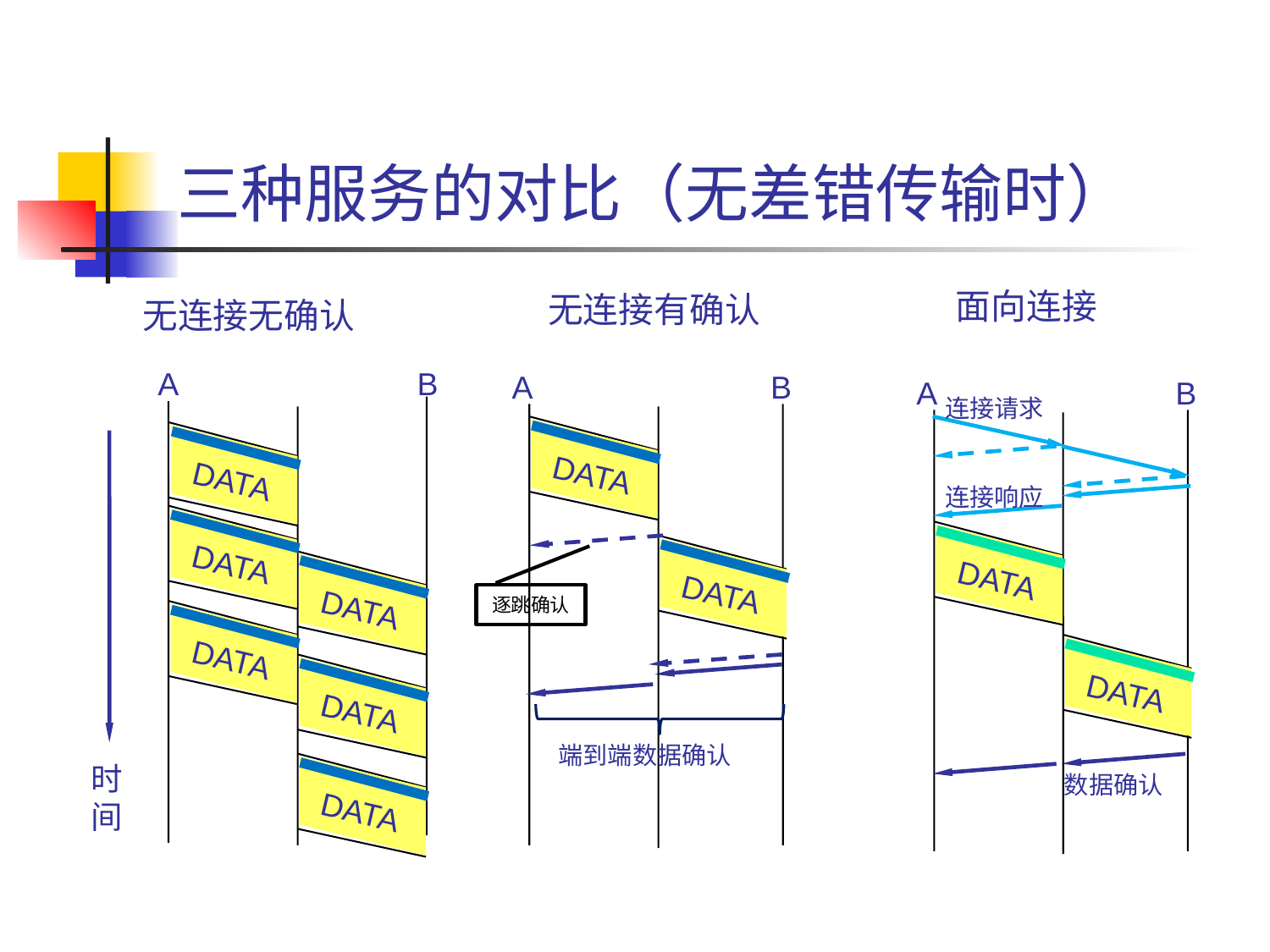

# 三种服务的对比（无差错传输时）
面向连接
无连接有确认
无连接无确认
A
B
A
B
A
B
连接请求

DATA

DATA

连接响应

DATA

DATA

DATA

DATA

逐跳确认

DATA

DATA

DATA

端到端数据确认
时
间

DATA

数据确认